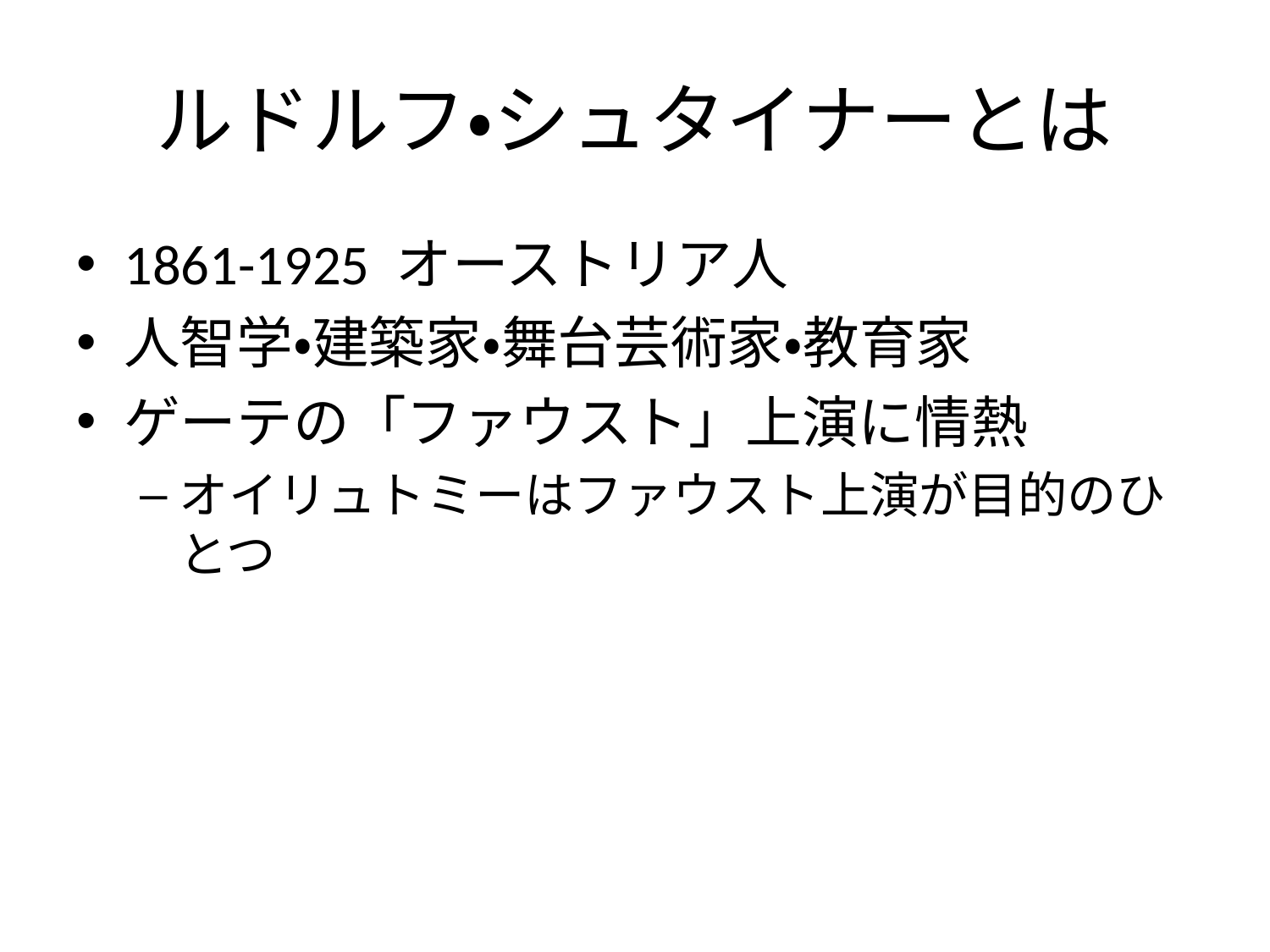

# ルドルフ・シュタイナーとは
1861-1925 オーストリア人
人智学・建築家・舞台芸術家・教育家
ゲーテの「ファウスト」上演に情熱
オイリュトミーはファウスト上演が目的のひとつ